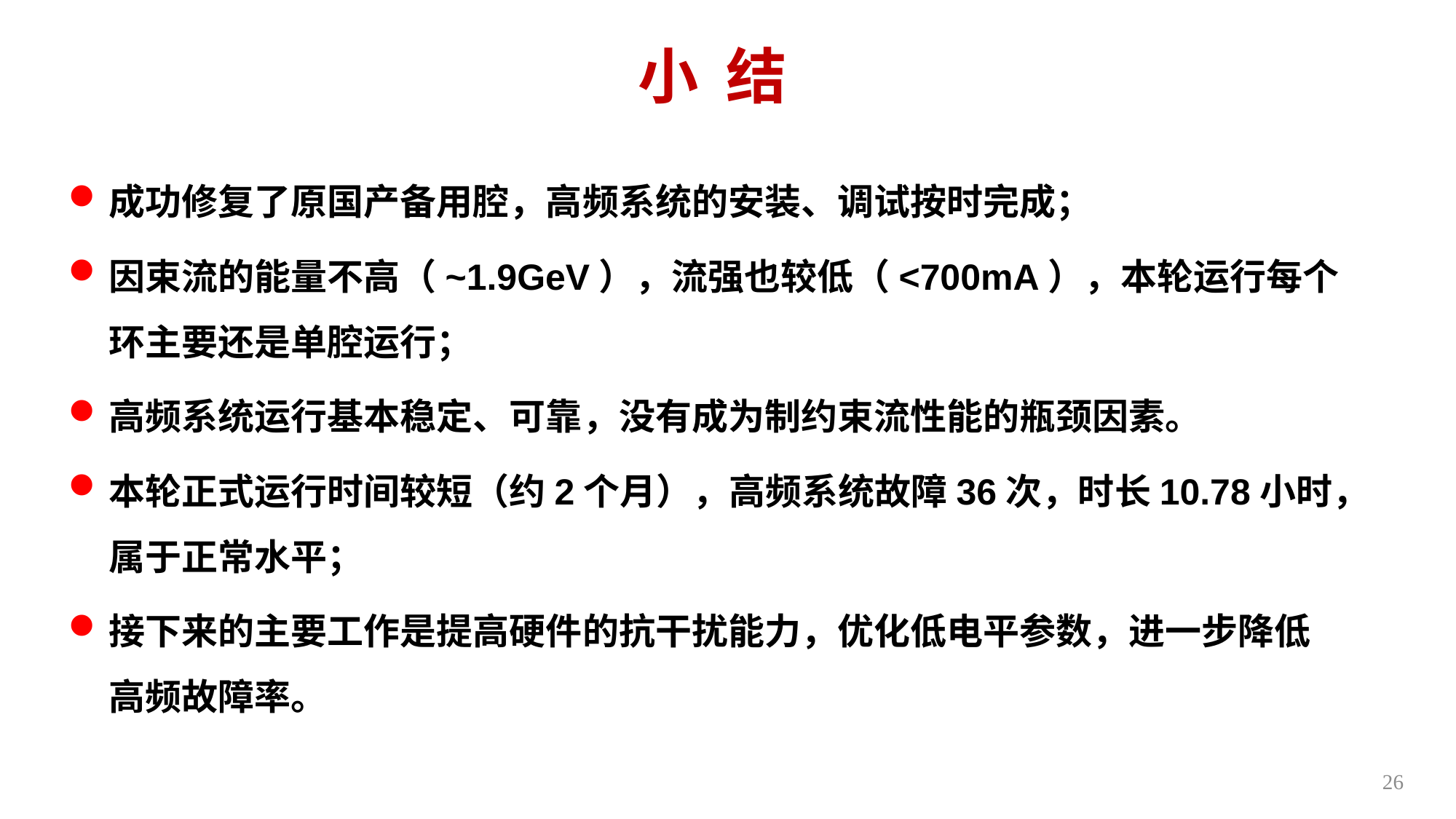

# 小  结
成功修复了原国产备用腔，高频系统的安装、调试按时完成；
因束流的能量不高（~1.9GeV），流强也较低（<700mA），本轮运行每个环主要还是单腔运行；
高频系统运行基本稳定、可靠，没有成为制约束流性能的瓶颈因素。
本轮正式运行时间较短（约2个月），高频系统故障36次，时长10.78小时，属于正常水平；
接下来的主要工作是提高硬件的抗干扰能力，优化低电平参数，进一步降低高频故障率。

26